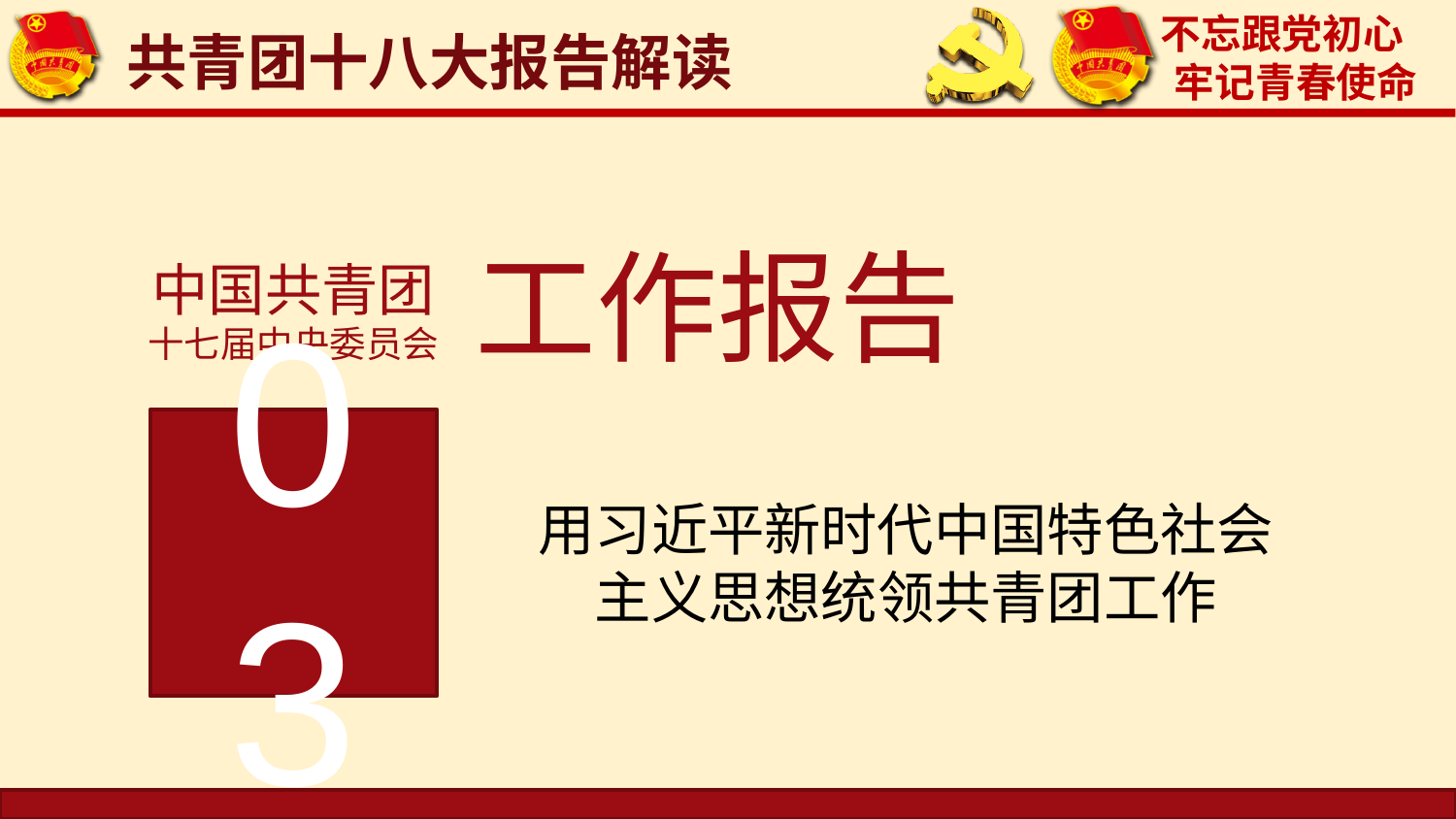

共青团十八大报告解读
工作报告
中国共青团
十七届中央委员会
03
用习近平新时代中国特色社会
主义思想统领共青团工作